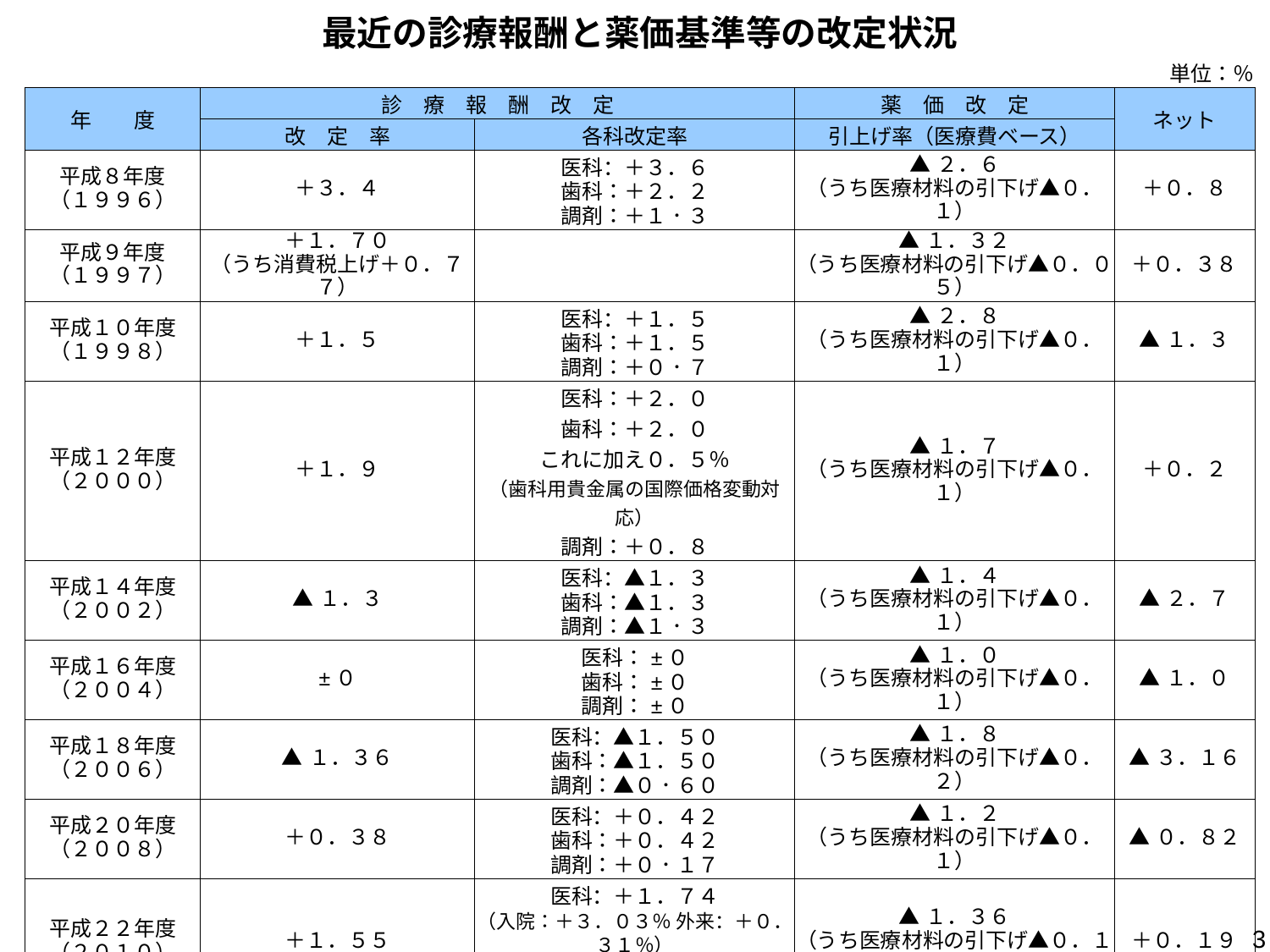

| 最近の診療報酬と薬価基準等の改定状況 |  |  |  |  |  |  |  |  |  |
| --- | --- | --- | --- | --- | --- | --- | --- | --- | --- |
|  |  |  |  |  |  |  |  | 単位：％ |  |
| 年　　度 | 診　療　報　酬　改　定 |  |  |  |  | 薬　価　改　定 |  |  | ネット |
|  | 改　定　率 |  |  | 各科改定率 |  | 引上げ率（医療費ベース） |  |  |  |
| 平成８年度 （１９９６） | ＋３．４ |  |  | 医科：＋３．６ |  | ▲２．６ （うち医療材料の引下げ▲０．１） |  |  | ＋０．８ |
|  |  |  |  | 歯科：＋２．２ |  |  |  |  |  |
|  |  |  |  | 調剤：＋１．３ |  |  |  |  |  |
| 平成９年度 （１９９７） | ＋１．７０ （うち消費税上げ＋０．７７） |  |  |  |  | ▲１．３２ （うち医療材料の引下げ▲０．０５） |  |  | ＋０．３８ |
|  |  |  |  |  |  |  |  |  |  |
|  |  |  |  |  |  |  |  |  |  |
| 平成１０年度 （１９９８） | ＋１．５ |  |  | 医科：＋１．５ |  | ▲２．８ （うち医療材料の引下げ▲０．１） |  |  | ▲１．３ |
|  |  |  |  | 歯科：＋１．５ |  |  |  |  |  |
|  |  |  |  | 調剤：＋０．７ |  |  |  |  |  |
| 平成１２年度 （２０００） | ＋１．９ |  |  | 医科：＋２．０ 歯科：＋２．０ これに加え０．５％ （歯科用貴金属の国際価格変動対応） 調剤：＋０．８ |  | ▲１．７ （うち医療材料の引下げ▲０．１） |  |  | ＋０．２ |
| 平成１４年度 （２００２） | ▲１．３ |  |  | 医科：▲１．３ |  | ▲１．４ （うち医療材料の引下げ▲０．１） |  |  | ▲２．７ |
|  |  |  |  | 歯科：▲１．３ |  |  |  |  |  |
|  |  |  |  | 調剤：▲１．３ |  |  |  |  |  |
| 平成１６年度 （２００４） | ±０ |  |  | 医科：±０ |  | ▲１．０ （うち医療材料の引下げ▲０．１） |  |  | ▲１．０ |
|  |  |  |  | 歯科：±０ |  |  |  |  |  |
|  |  |  |  | 調剤：±０ |  |  |  |  |  |
| 平成１８年度 （２００６） | ▲１．３６ |  |  | 医科：▲１．５０ |  | ▲１．８ （うち医療材料の引下げ▲０．２） |  |  | ▲３．１６ |
|  |  |  |  | 歯科：▲１．５０ |  |  |  |  |  |
|  |  |  |  | 調剤：▲０．６０ |  |  |  |  |  |
| 平成２０年度 （２００８） | ＋０．３８ |  |  | 医科：＋０．４２ |  | ▲１．２ （うち医療材料の引下げ▲０．１） |  |  | ▲０．８２ |
|  |  |  |  | 歯科：＋０．４２ |  |  |  |  |  |
|  |  |  |  | 調剤：＋０．１７ |  |  |  |  |  |
| 平成２２年度 （２０１０） | ＋１．５５ |  |  | 医科：＋１．７４ |  | ▲１．３６ （うち医療材料の引下げ▲０．１３） |  |  | ＋０．１９ |
|  |  |  |  | （入院：＋３．０３％ 外来：＋０．３１％） |  |  |  |  |  |
|  |  |  |  | 歯科：＋２．０９ |  |  |  |  |  |
|  |  |  |  | 調剤：＋０．５２ |  |  |  |  |  |
| 平成２４年度 （２０１２） | ＋１．３７９ |  |  | 医科：＋１．５５ |  | ▲１．３７５ （うち医療材料の引下げ▲０．１２） |  |  | ＋０．００４ |
|  |  |  |  | 歯科：＋１．７０ |  |  |  |  |  |
|  |  |  |  | 調剤：＋０．４６ |  |  |  |  |  |
3